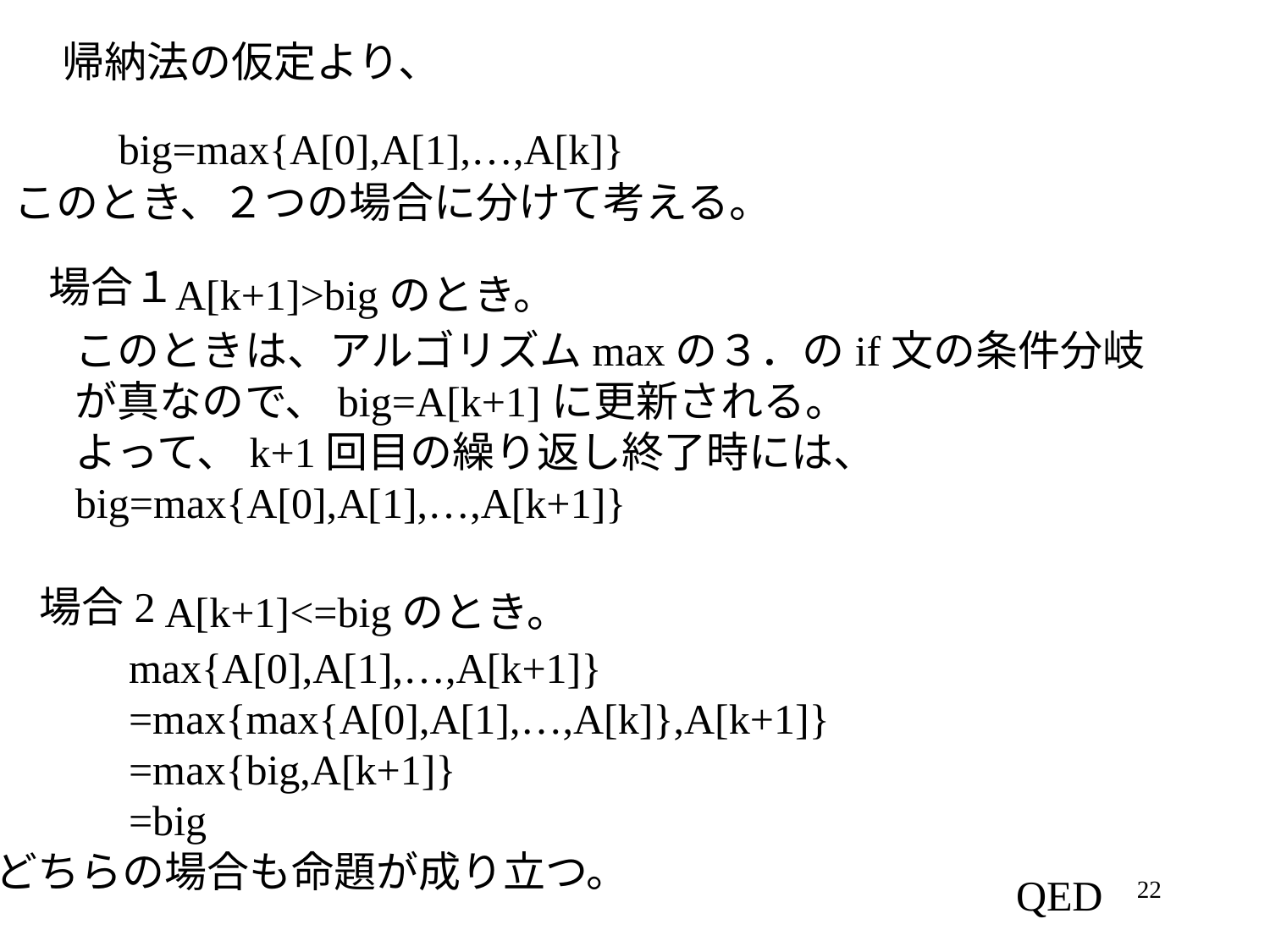

帰納法の仮定より、
big=max{A[0],A[1],…,A[k]}

このとき、２つの場合に分けて考える。

場合１
A[k+1]>bigのとき。
このときは、アルゴリズムmaxの３．のif文の条件分岐
が真なので、big=A[k+1]に更新される。
よって、k+1回目の繰り返し終了時には、
big=max{A[0],A[1],…,A[k+1]}
場合2
A[k+1]<=bigのとき。
max{A[0],A[1],…,A[k+1]}
=max{max{A[0],A[1],…,A[k]},A[k+1]}
=max{big,A[k+1]}
=big
どちらの場合も命題が成り立つ。
QED
22